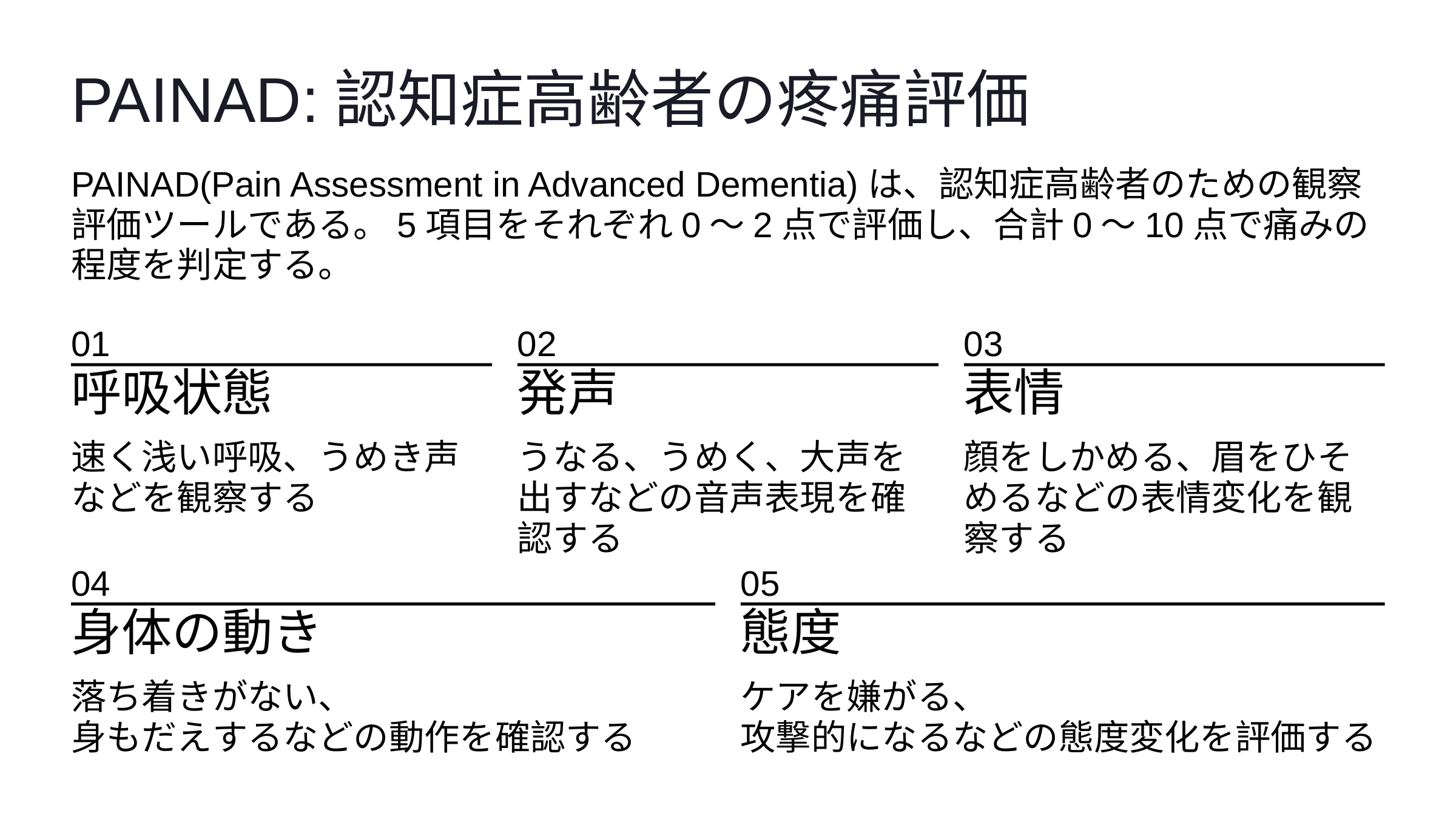

PAINAD:認知症高齢者の疼痛評価
PAINAD(Pain Assessment in Advanced Dementia)は、認知症高齢者のための観察評価ツールである。5項目をそれぞれ0〜2点で評価し、合計0〜10点で痛みの程度を判定する。
01
02
03

呼吸状態
発声
表情
速く浅い呼吸、うめき声などを観察する
うなる、うめく、大声を出すなどの音声表現を確認する
顔をしかめる、眉をひそめるなどの表情変化を観察する
04
05

身体の動き
態度
落ち着きがない、
身もだえするなどの動作を確認する
ケアを嫌がる、
攻撃的になるなどの態度変化を評価する